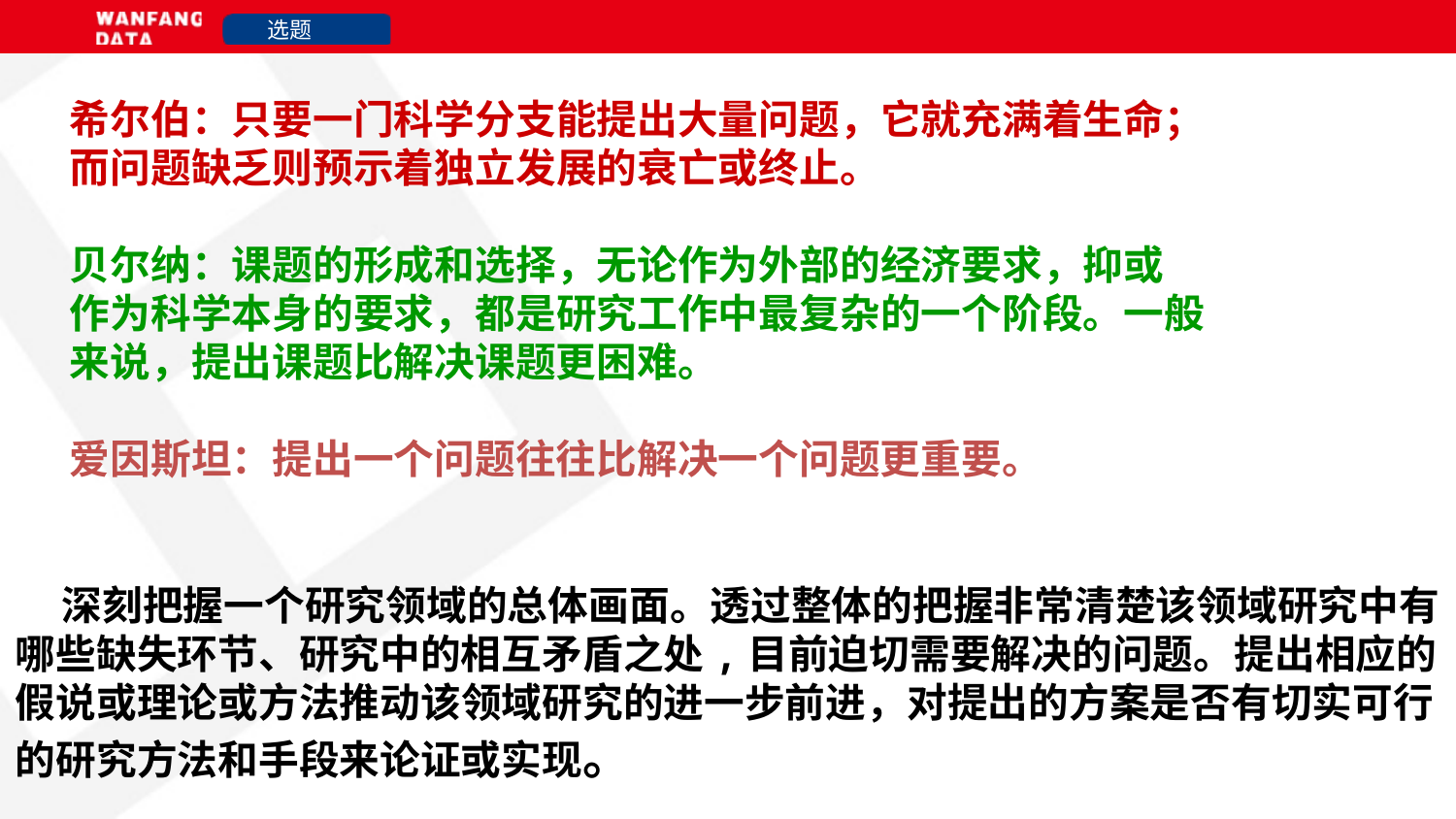

选题
希尔伯：只要一门科学分支能提出大量问题，它就充满着生命；
而问题缺乏则预示着独立发展的衰亡或终止。

贝尔纳：课题的形成和选择，无论作为外部的经济要求，抑或
作为科学本身的要求，都是研究工作中最复杂的一个阶段。一般
来说，提出课题比解决课题更困难。

爱因斯坦：提出一个问题往往比解决一个问题更重要。

    深刻把握一个研究领域的总体画面。透过整体的把握非常清楚该领域研究中有哪些缺失环节、研究中的相互矛盾之处,目前迫切需要解决的问题。提出相应的假说或理论或方法推动该领域研究的进一步前进，对提出的方案是否有切实可行的研究方法和手段来论证或实现。